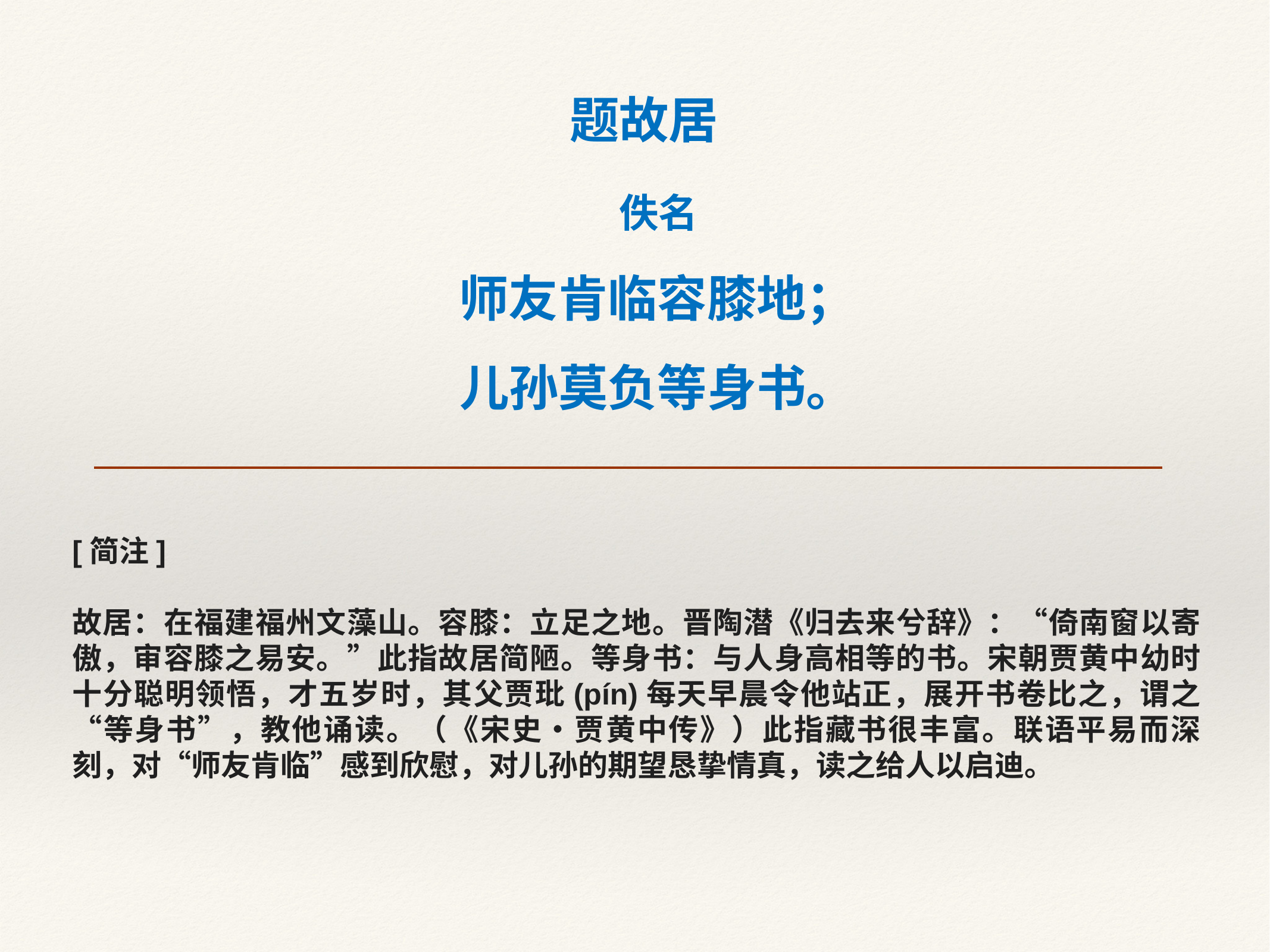

题故居
佚名
师友肯临容膝地；
儿孙莫负等身书。

[简注]

故居：在福建福州文藻山。容膝：立足之地。晋陶潜《归去来兮辞》：“倚南窗以寄傲，审容膝之易安。”此指故居简陋。等身书：与人身高相等的书。宋朝贾黄中幼时十分聪明领悟，才五岁时，其父贾玭(pín)每天早晨令他站正，展开书卷比之，谓之“等身书”，教他诵读。（《宋史•贾黄中传》）此指藏书很丰富。联语平易而深刻，对“师友肯临”感到欣慰，对儿孙的期望恳挚情真，读之给人以启迪。